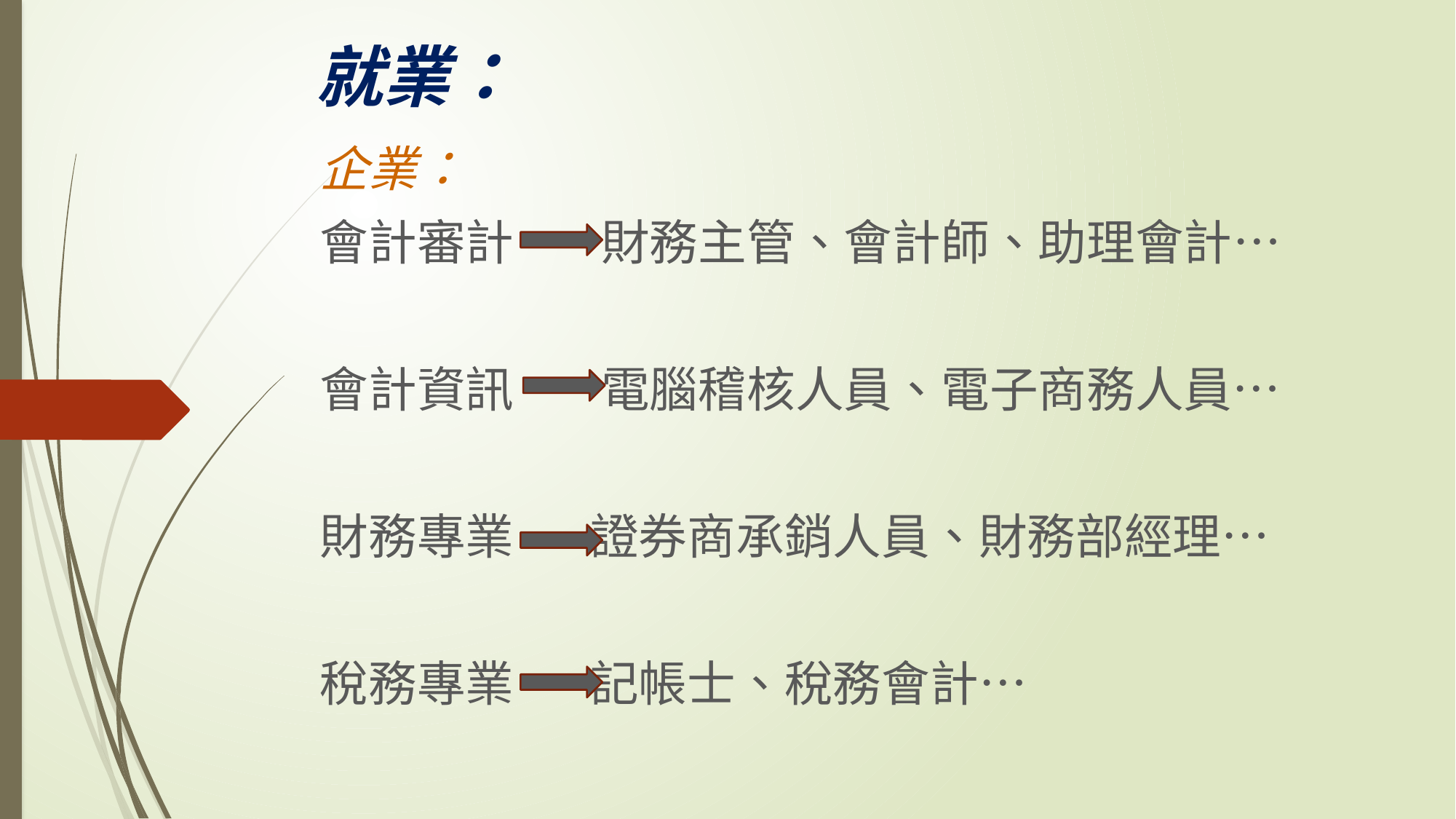

# 就業：
企業：
會計審計        財務主管、會計師、助理會計…

會計資訊        電腦稽核人員、電子商務人員…

財務專業       證券商承銷人員、財務部經理…

稅務專業       記帳士、稅務會計…